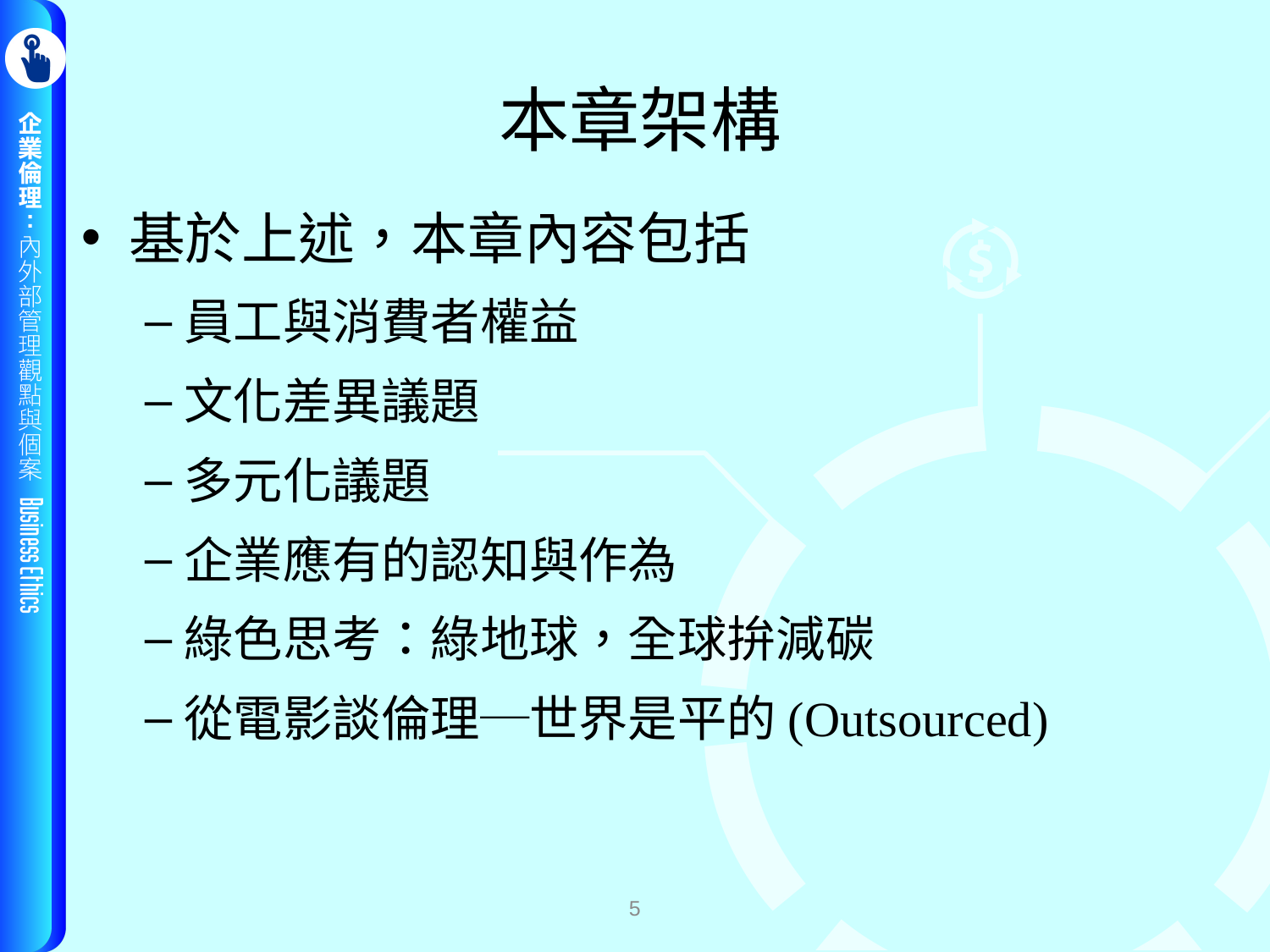

# 本章架構
基於上述，本章內容包括
員工與消費者權益
文化差異議題
多元化議題
企業應有的認知與作為
綠色思考：綠地球，全球拚減碳
從電影談倫理─世界是平的(Outsourced)
5